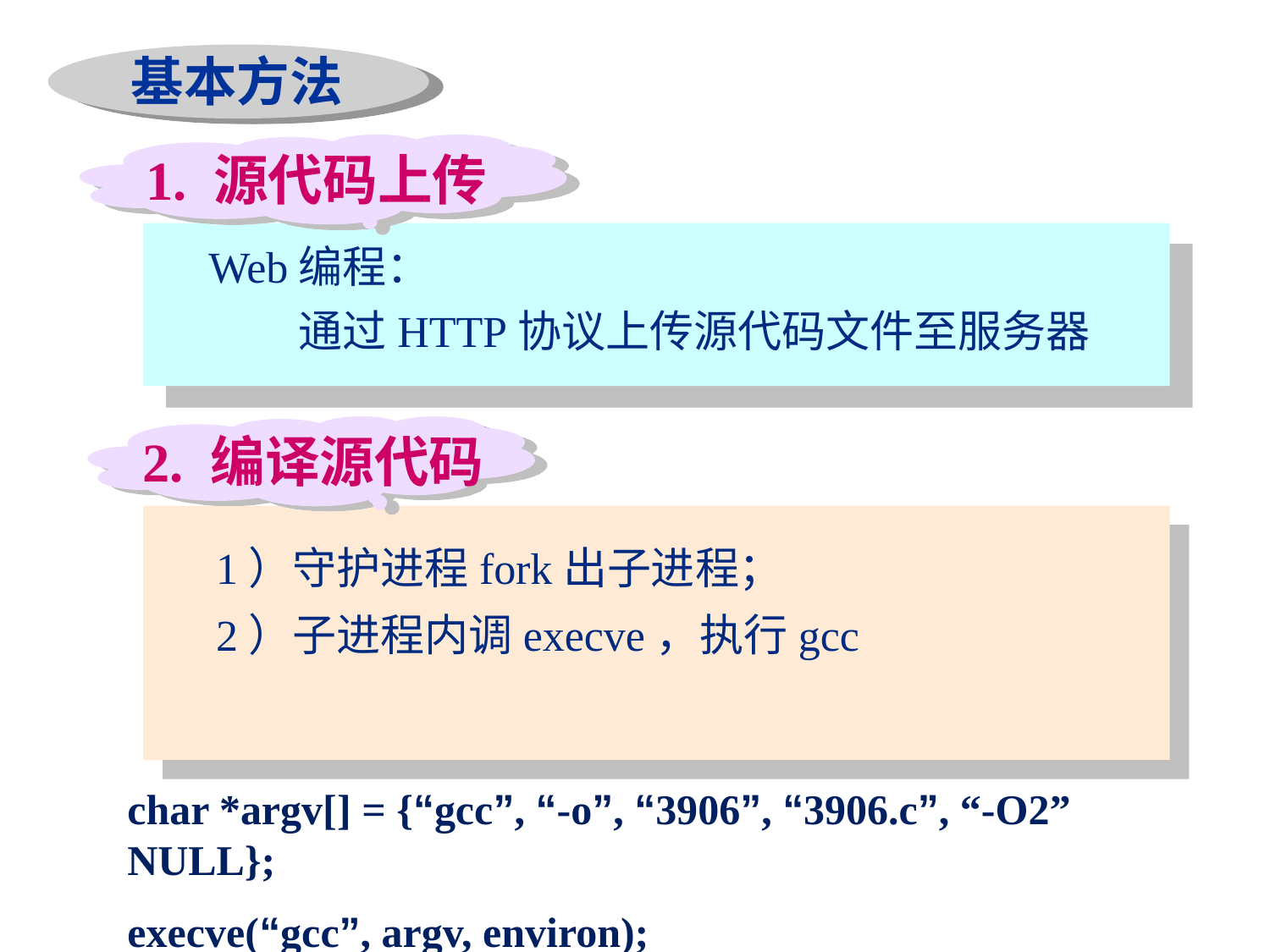

基本方法

1. 源代码上传

Web编程：
        通过HTTP协议上传源代码文件至服务器

2. 编译源代码

1）守护进程fork出子进程；
2）子进程内调execve，执行gcc
char *argv[] = {“gcc”, “-o”, “3906”, “3906.c”, “-O2” NULL};
execve(“gcc”, argv, environ);